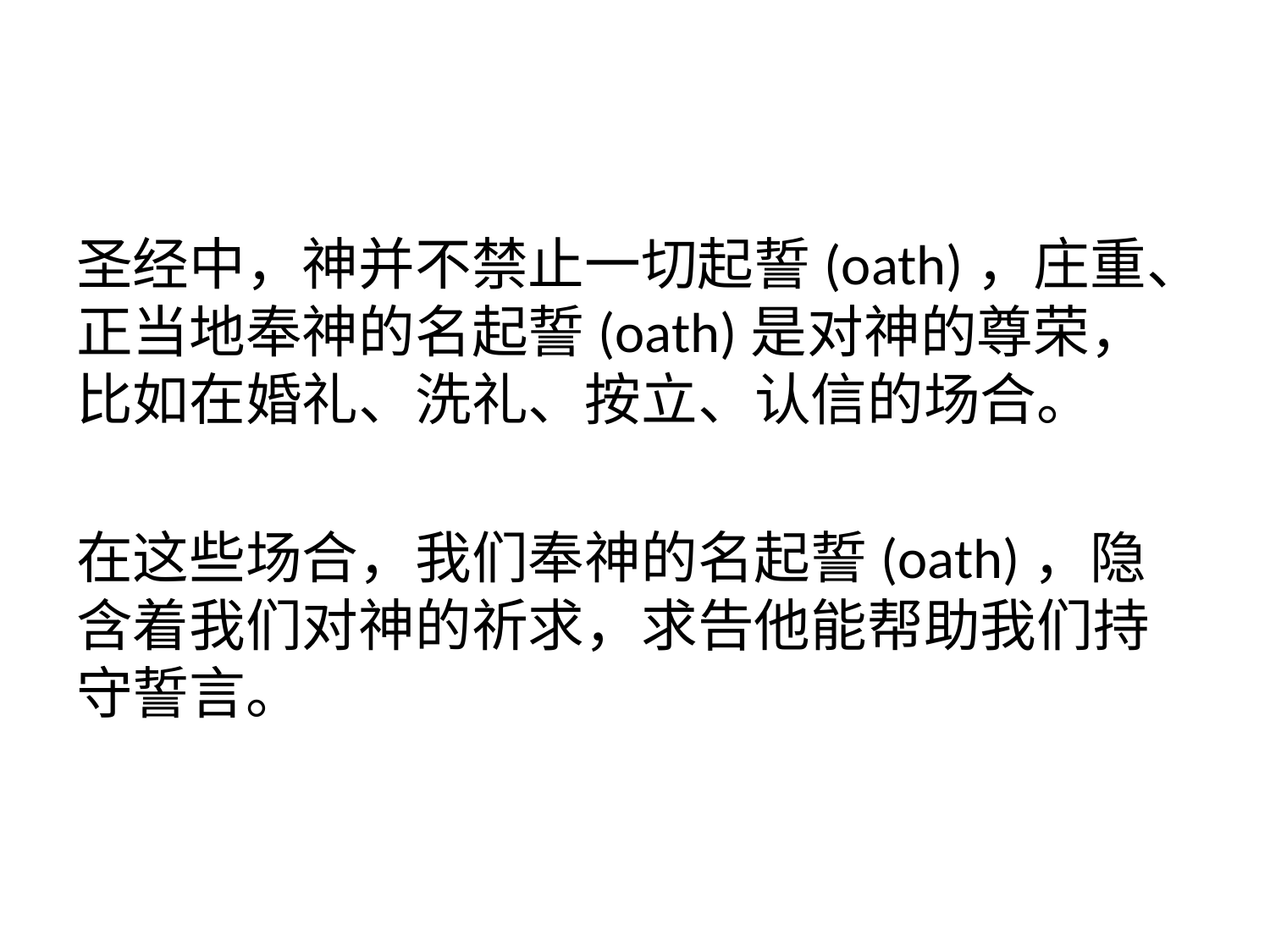

#
圣经中，神并不禁止一切起誓(oath)，庄重、正当地奉神的名起誓(oath)是对神的尊荣，比如在婚礼、洗礼、按立、认信的场合。

在这些场合，我们奉神的名起誓(oath)，隐含着我们对神的祈求，求告他能帮助我们持守誓言。